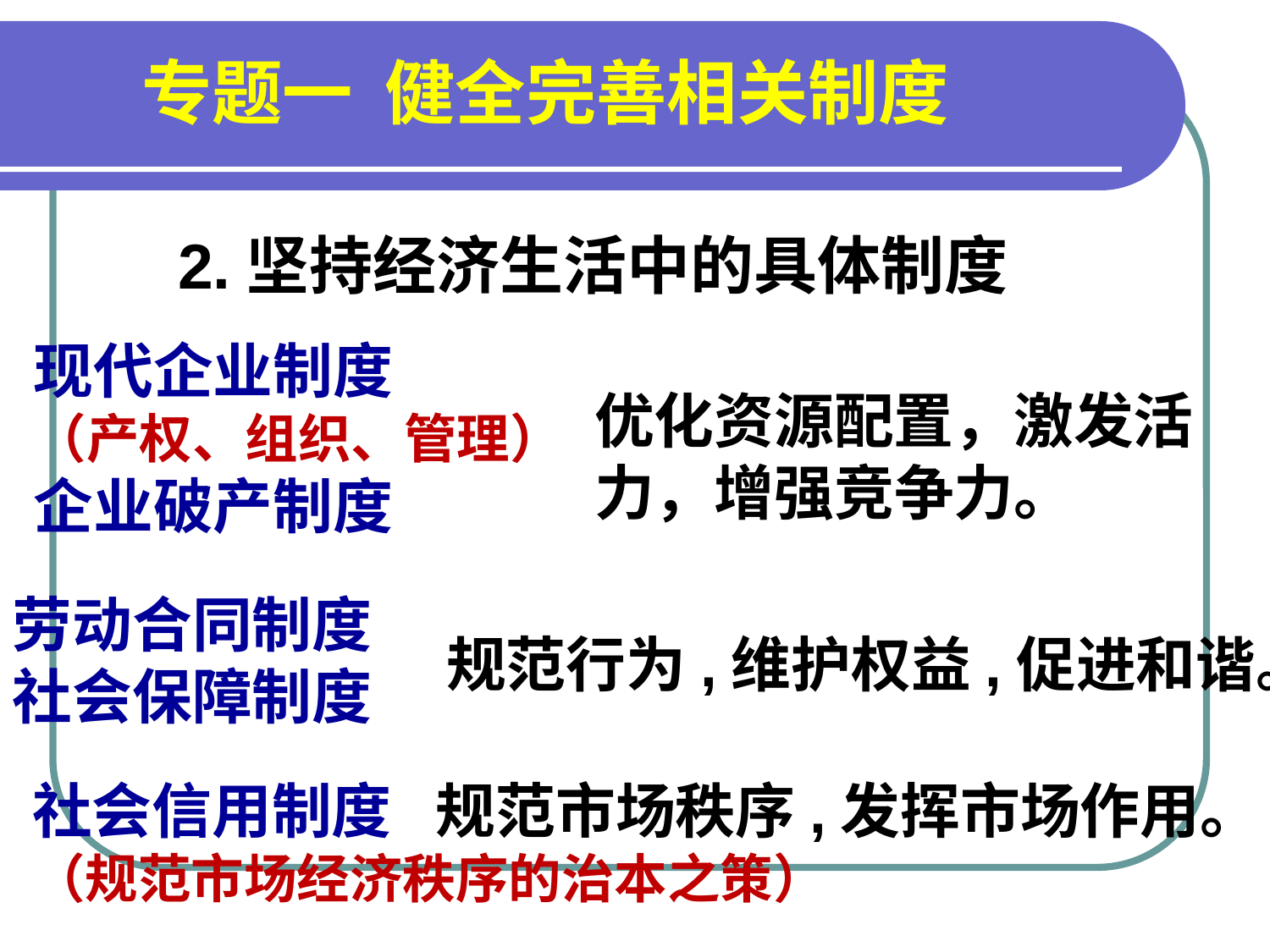

专题一  健全完善相关制度
2.坚持经济生活中的具体制度
现代企业制度
（产权、组织、管理）
企业破产制度

优化资源配置，激发活力，增强竞争力。
劳动合同制度
社会保障制度

规范行为,维护权益,促进和谐。
规范市场秩序,发挥市场作用。
社会信用制度
（规范市场经济秩序的治本之策）